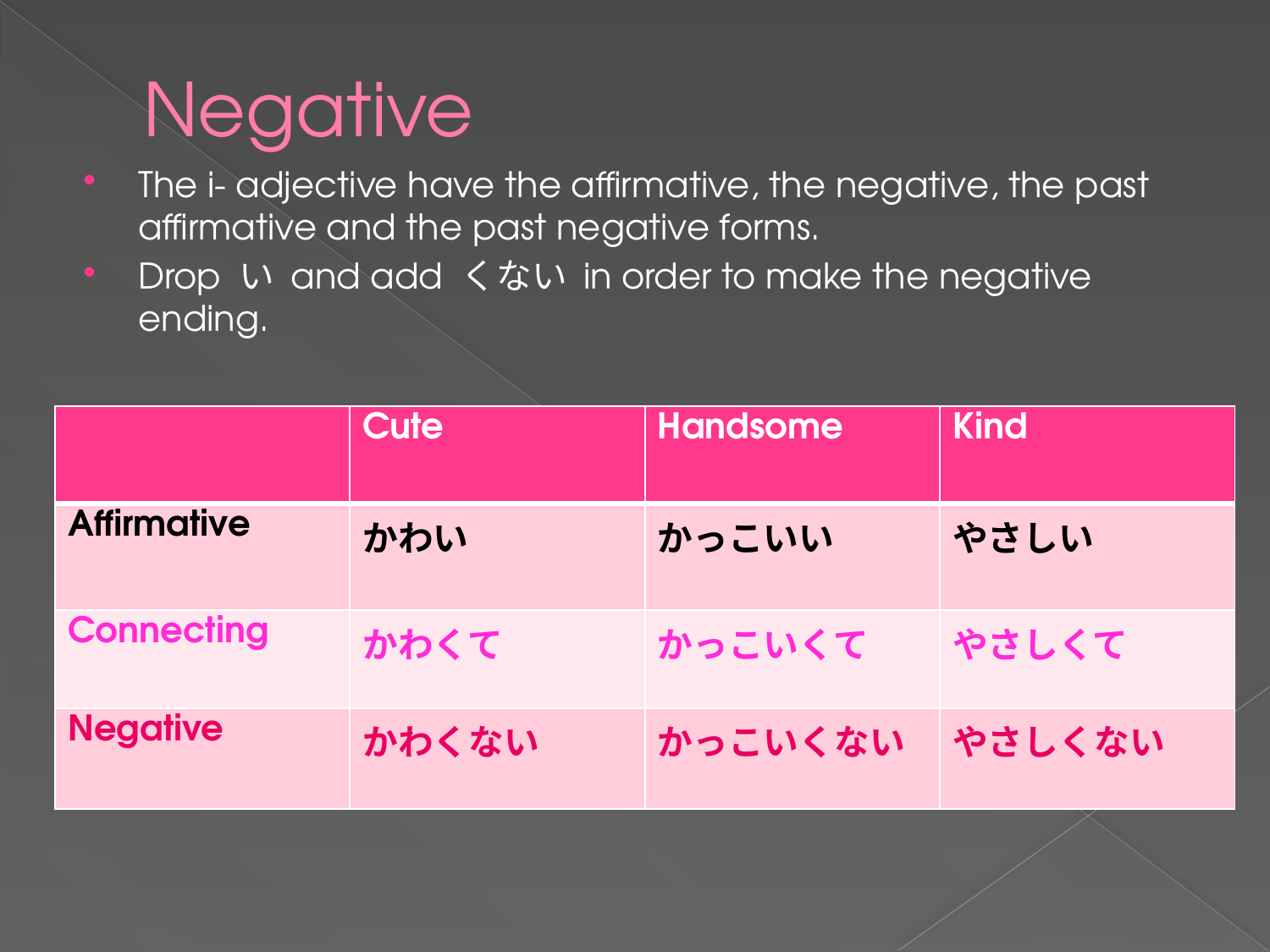

# Negative
The i- adjective have the affirmative, the negative, the past affirmative and the past negative forms.
Drop い and add くない in order to make the negative ending.

|  | Cute | Handsome | Kind |
| --- | --- | --- | --- |
| Affirmative | かわい | かっこいい | やさしい |
| Connecting | かわくて | かっこいくて | やさしくて |
| Negative | かわくない | かっこいくない | やさしくない |